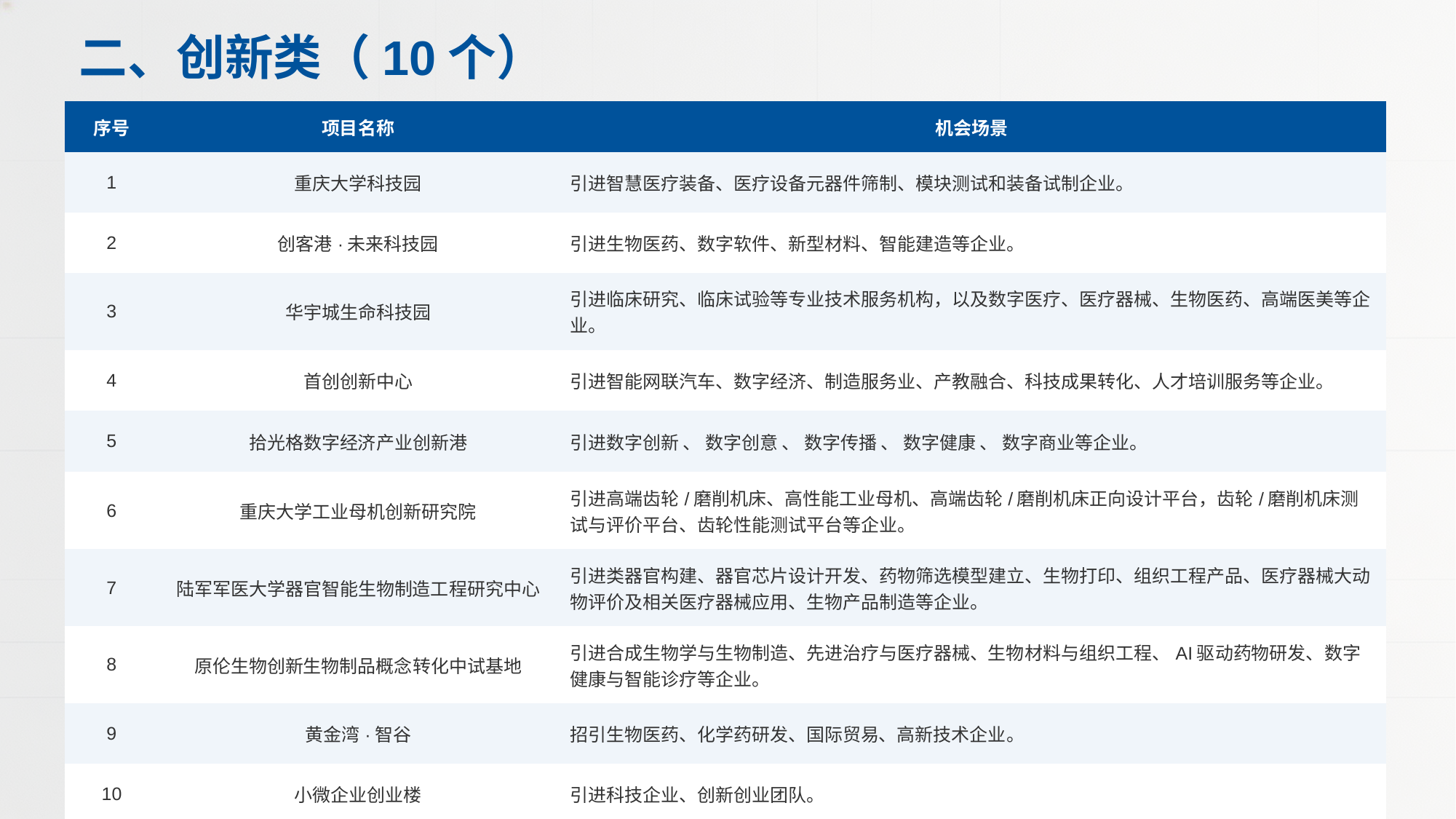

二、创新类（10个）
| 序号 | 项目名称 | 机会场景 |
| --- | --- | --- |
| 1 | 重庆大学科技园 | 引进智慧医疗装备、医疗设备元器件筛制、模块测试和装备试制企业。 |
| 2 | 创客港·未来科技园 | 引进生物医药、数字软件、新型材料、智能建造等企业。 |
| 3 | 华宇城生命科技园 | 引进临床研究、临床试验等专业技术服务机构，以及数字医疗、医疗器械、生物医药、高端医美等企业。 |
| 4 | 首创创新中心 | 引进智能网联汽车、数字经济、制造服务业、产教融合、科技成果转化、人才培训服务等企业。 |
| 5 | 拾光格数字经济产业创新港 | 引进数字创新 、 数字创意 、 数字传播 、 数字健康 、 数字商业等企业。 |
| 6 | 重庆大学工业母机创新研究院 | 引进高端齿轮/磨削机床、高性能工业母机、高端齿轮/磨削机床正向设计平台，齿轮/磨削机床测试与评价平台、齿轮性能测试平台等企业。 |
| 7 | 陆军军医大学器官智能生物制造工程研究中心 | 引进类器官构建、器官芯片设计开发、药物筛选模型建立、生物打印、组织工程产品、医疗器械大动物评价及相关医疗器械应用、生物产品制造等企业。 |
| 8 | 原伦生物创新生物制品概念转化中试基地 | 引进合成生物学与生物制造、先进治疗与医疗器械、生物材料与组织工程、AI驱动药物研发、数字健康与智能诊疗等企业。 |
| 9 | 黄金湾·智谷 | 招引生物医药、化学药研发、国际贸易、高新技术企业。 |
| 10 | 小微企业创业楼 | 引进科技企业、创新创业团队。 |